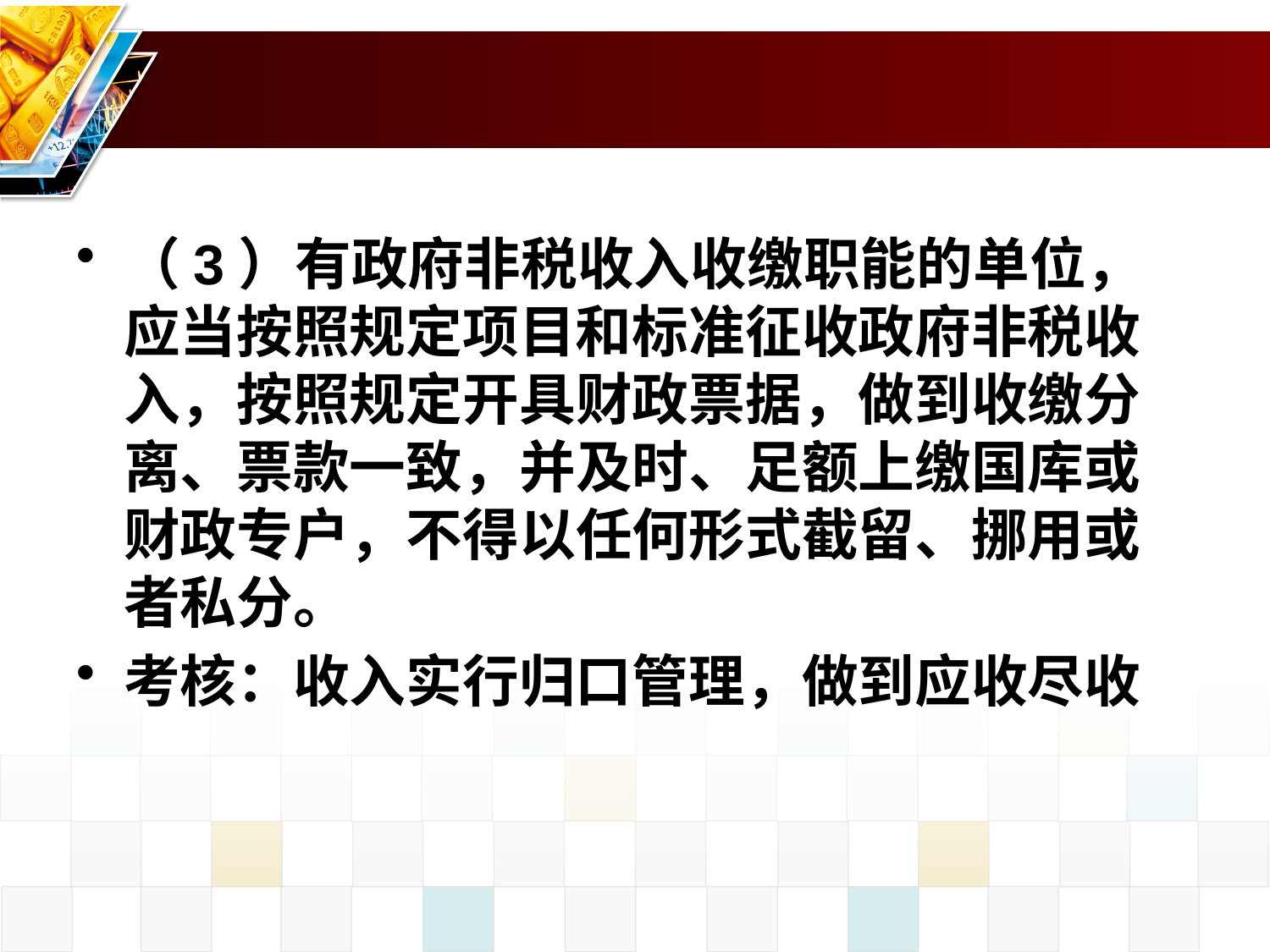

#
（3）有政府非税收入收缴职能的单位，应当按照规定项目和标准征收政府非税收入，按照规定开具财政票据，做到收缴分离、票款一致，并及时、足额上缴国库或财政专户，不得以任何形式截留、挪用或者私分。
考核：收入实行归口管理，做到应收尽收